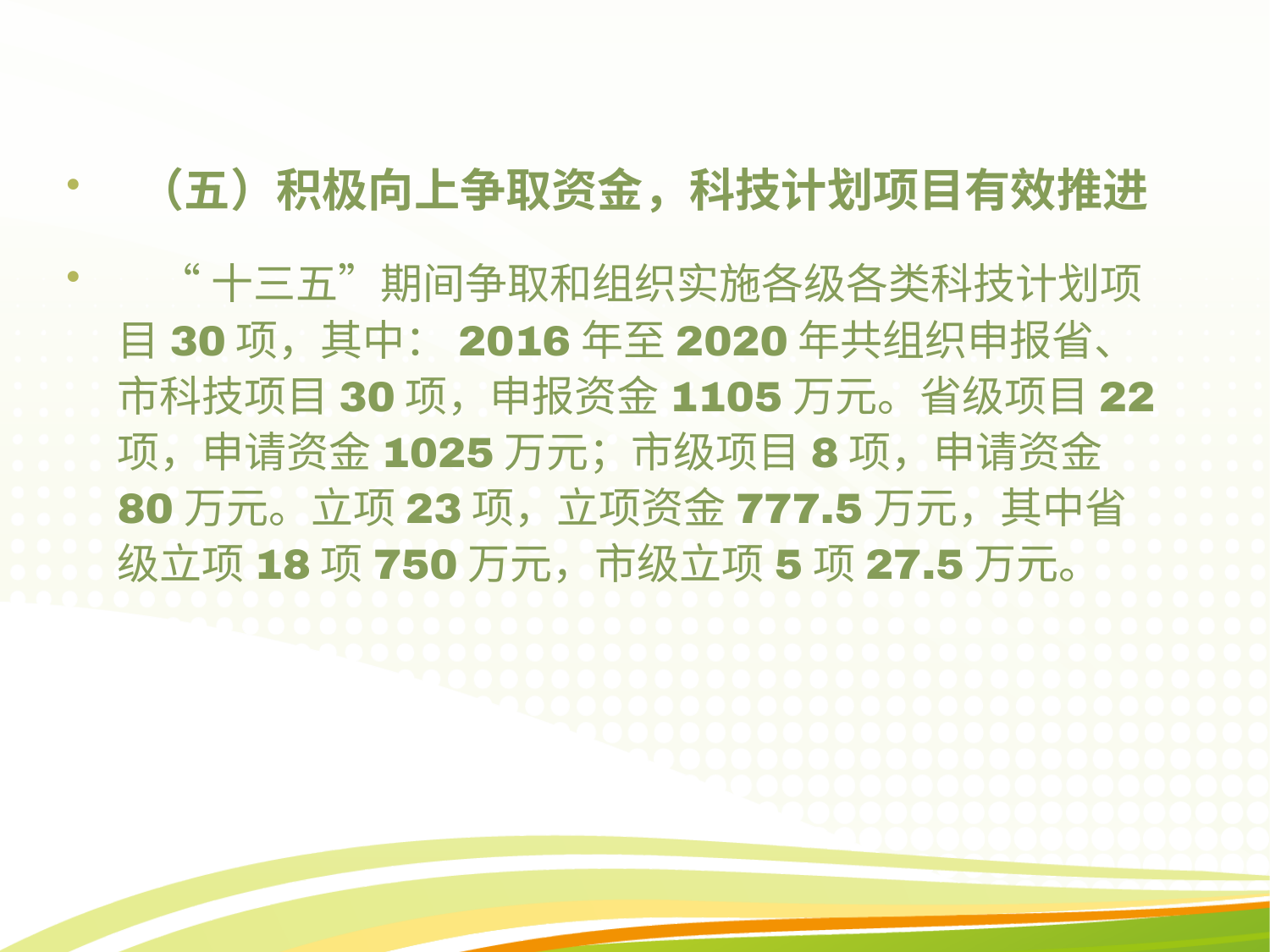

（五）积极向上争取资金，科技计划项目有效推进
    “十三五”期间争取和组织实施各级各类科技计划项目30项，其中：2016年至2020年共组织申报省、市科技项目30项，申报资金1105万元。省级项目22项，申请资金1025万元；市级项目8项，申请资金80万元。立项23项，立项资金777.5万元，其中省级立项18项750万元，市级立项5项27.5万元。